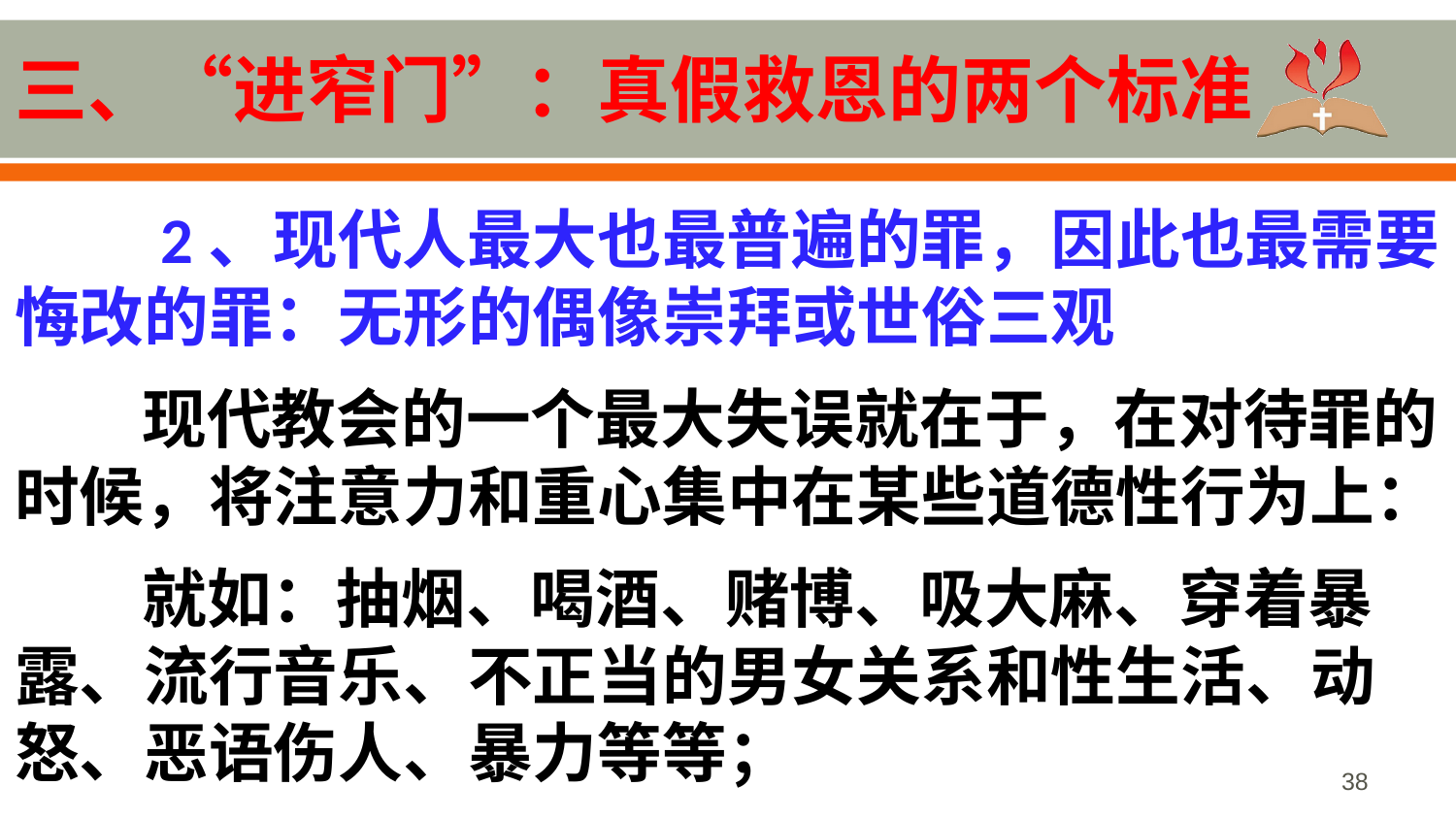

# 三、“进窄门”：真假救恩的两个标准
	2、现代人最大也最普遍的罪，因此也最需要悔改的罪：无形的偶像崇拜或世俗三观
现代教会的一个最大失误就在于，在对待罪的时候，将注意力和重心集中在某些道德性行为上：
就如：抽烟、喝酒、赌博、吸大麻、穿着暴露、流行音乐、不正当的男女关系和性生活、动怒、恶语伤人、暴力等等；

38